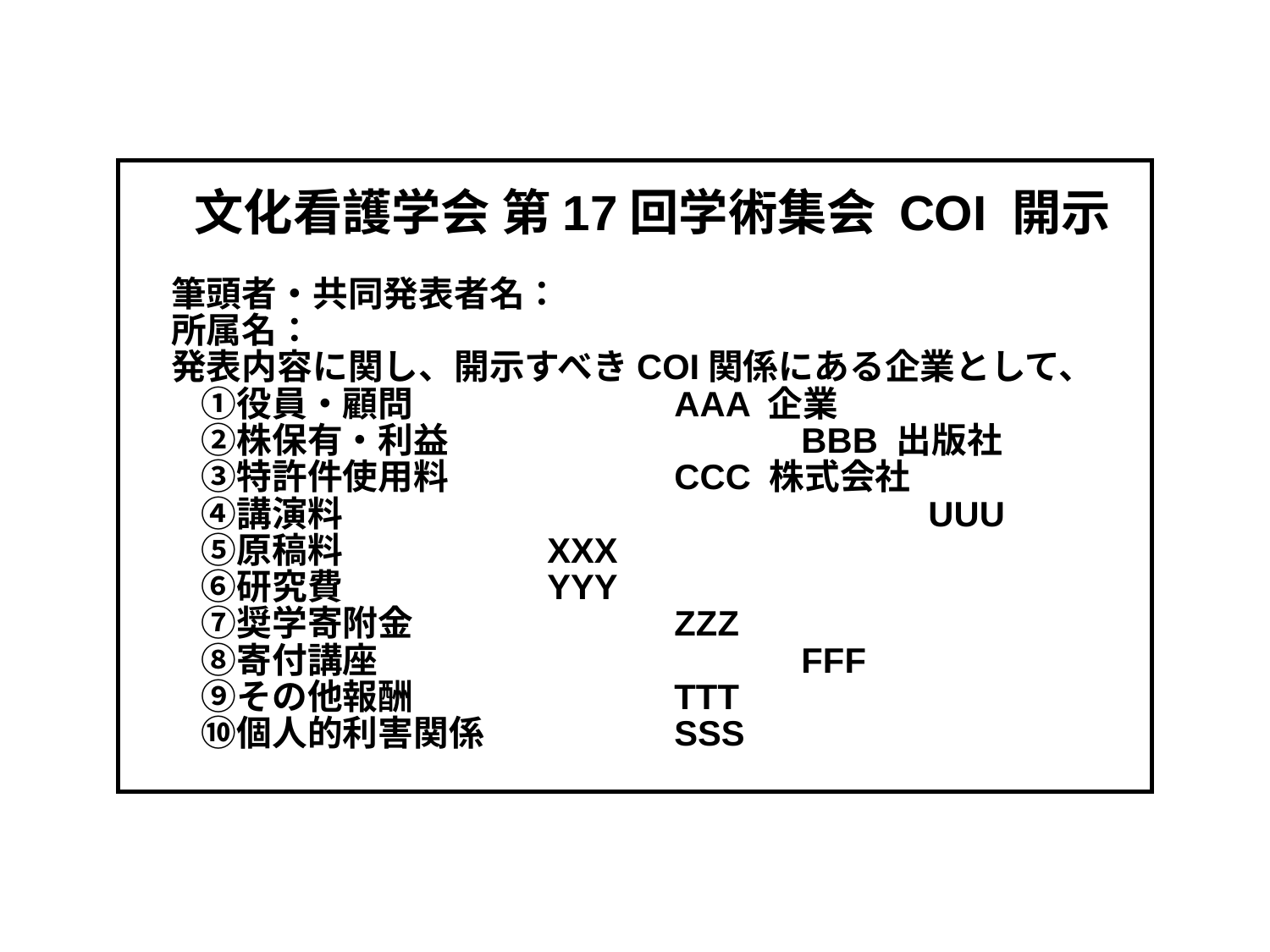

文化看護学会 第17回学術集会 COI 開示

    筆頭者・共同発表者名：
    所属名：
    発表内容に関し、開示すべきCOI関係にある企業として、
　　①役員・顧問			AAA 企業
　　②株保有・利益			BBB 出版社
　　③特許件使用料		CCC 株式会社
　　④講演料					UUU
　　⑤原稿料               	XXX
　　⑥研究費               	YYY
　　⑦奨学寄附金			ZZZ
　　⑧寄付講座				FFF
　　⑨その他報酬			TTT
　　⑩個人的利害関係		SSS